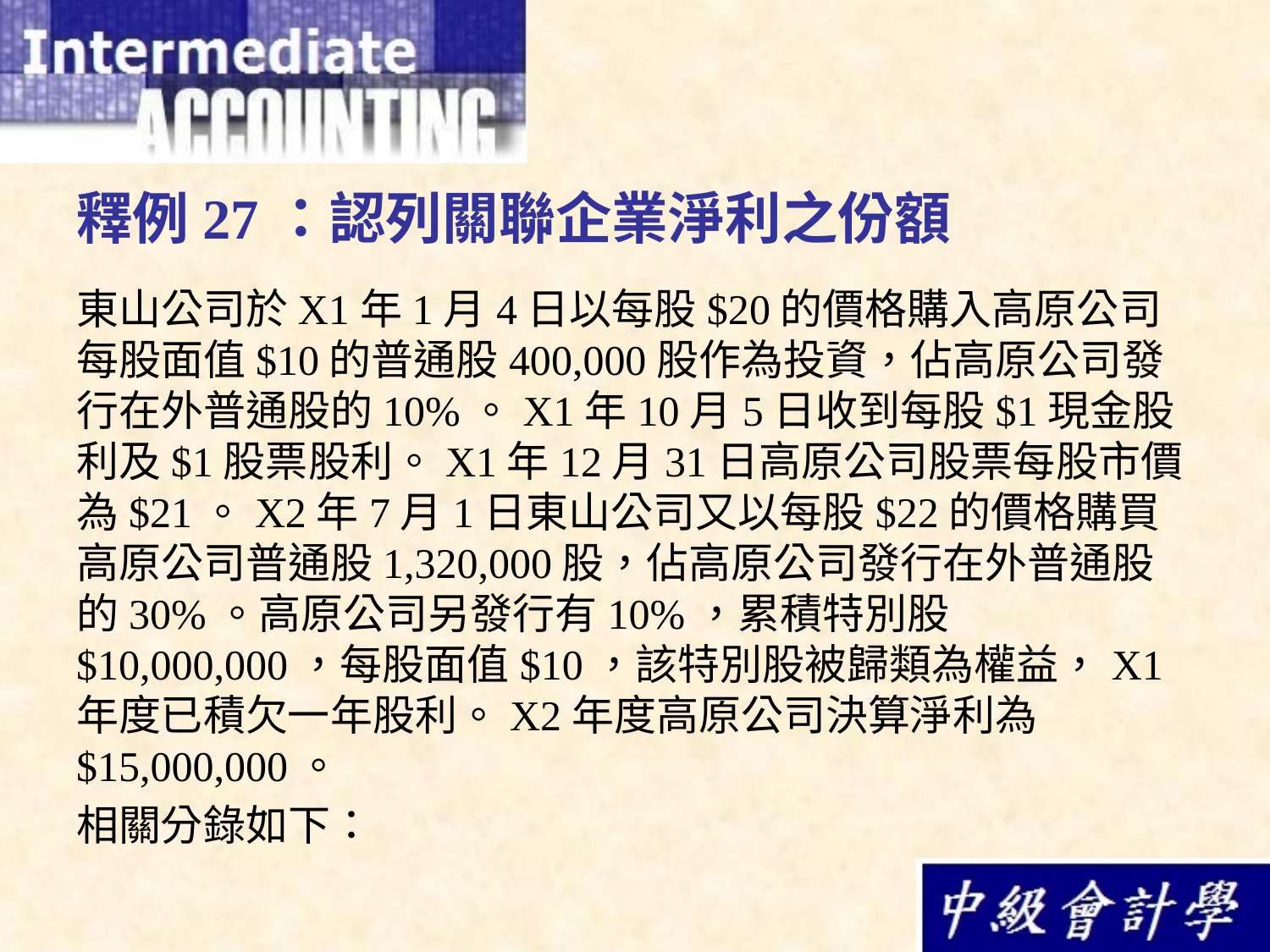

# 釋例27：認列關聯企業淨利之份額
東山公司於X1年1月4日以每股$20的價格購入高原公司每股面值$10的普通股400,000股作為投資，佔高原公司發行在外普通股的10%。X1年10月5日收到每股$1現金股利及$1股票股利。X1年12月31日高原公司股票每股市價為$21。X2年7月1日東山公司又以每股$22的價格購買高原公司普通股1,320,000股，佔高原公司發行在外普通股的30%。高原公司另發行有10%，累積特別股$10,000,000，每股面值$10，該特別股被歸類為權益，X1年度已積欠一年股利。X2年度高原公司決算淨利為$15,000,000。
相關分錄如下：